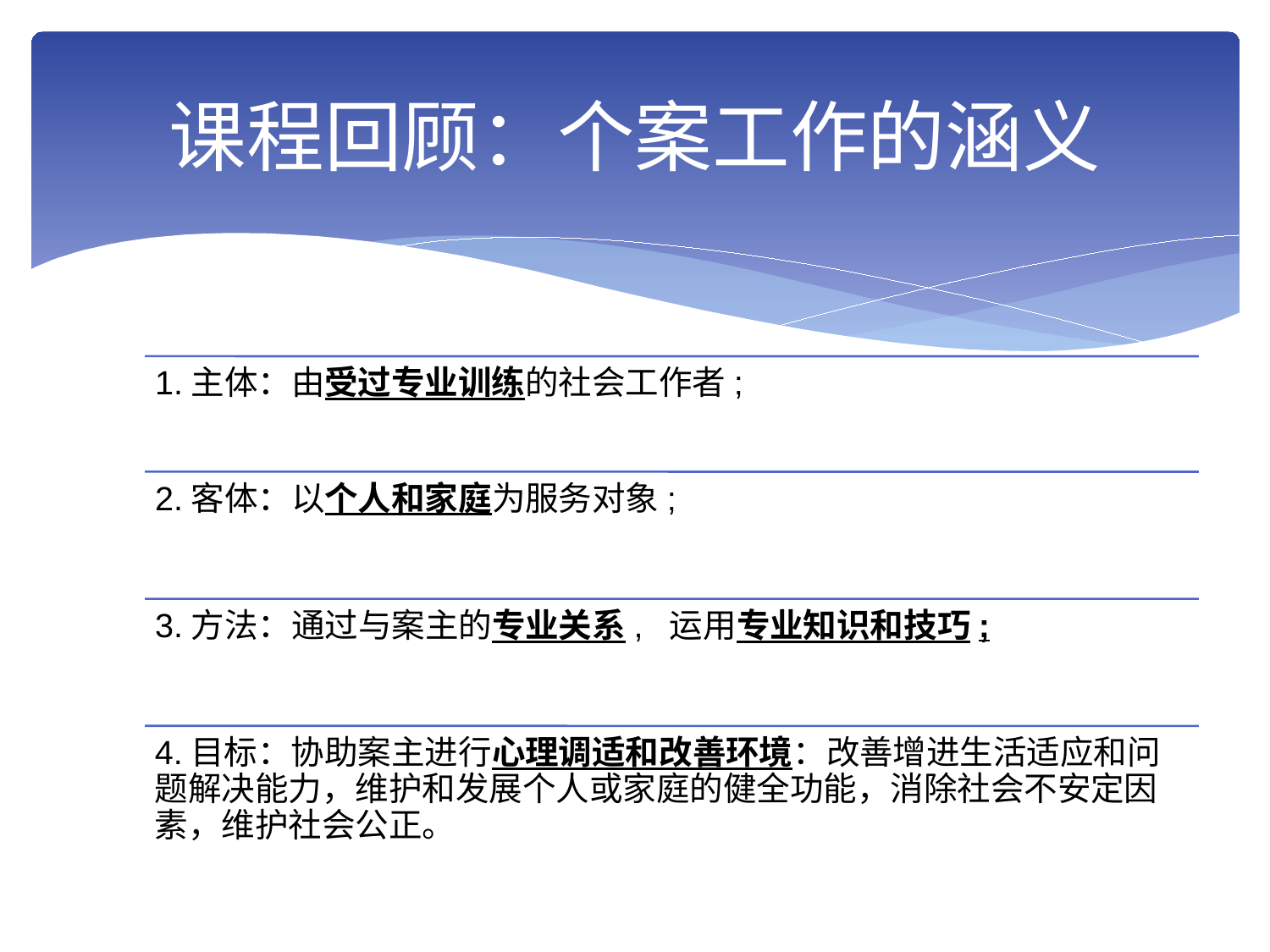

# 课程回顾：个案工作的涵义
1.主体：由受过专业训练的社会工作者;
2.客体：以个人和家庭为服务对象;
3.方法：通过与案主的专业关系,  运用专业知识和技巧;
4.目标：协助案主进行心理调适和改善环境：改善增进生活适应和问题解决能力，维护和发展个人或家庭的健全功能，消除社会不安定因素，维护社会公正。